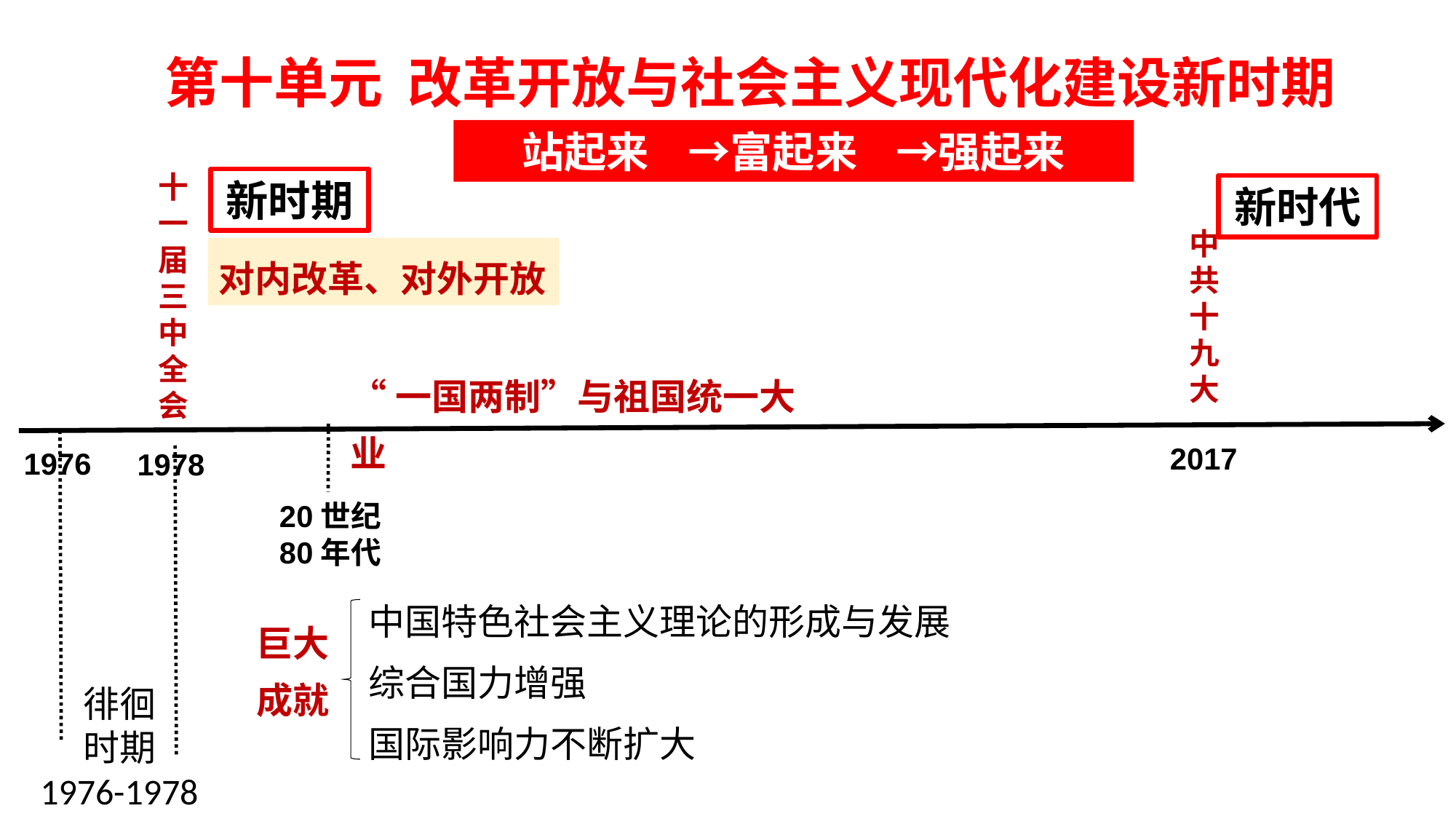

第十单元  改革开放与社会主义现代化建设新时期
站起来    →富起来    →强起来
十一届三中全会
新时期
新时代
中共十九大
对内改革、对外开放
“一国两制”与祖国统一大业
2017
1976
1978
20世纪80年代
中国特色社会主义理论的形成与发展
综合国力增强
国际影响力不断扩大

巨大
成就
徘徊
时期
1976-1978